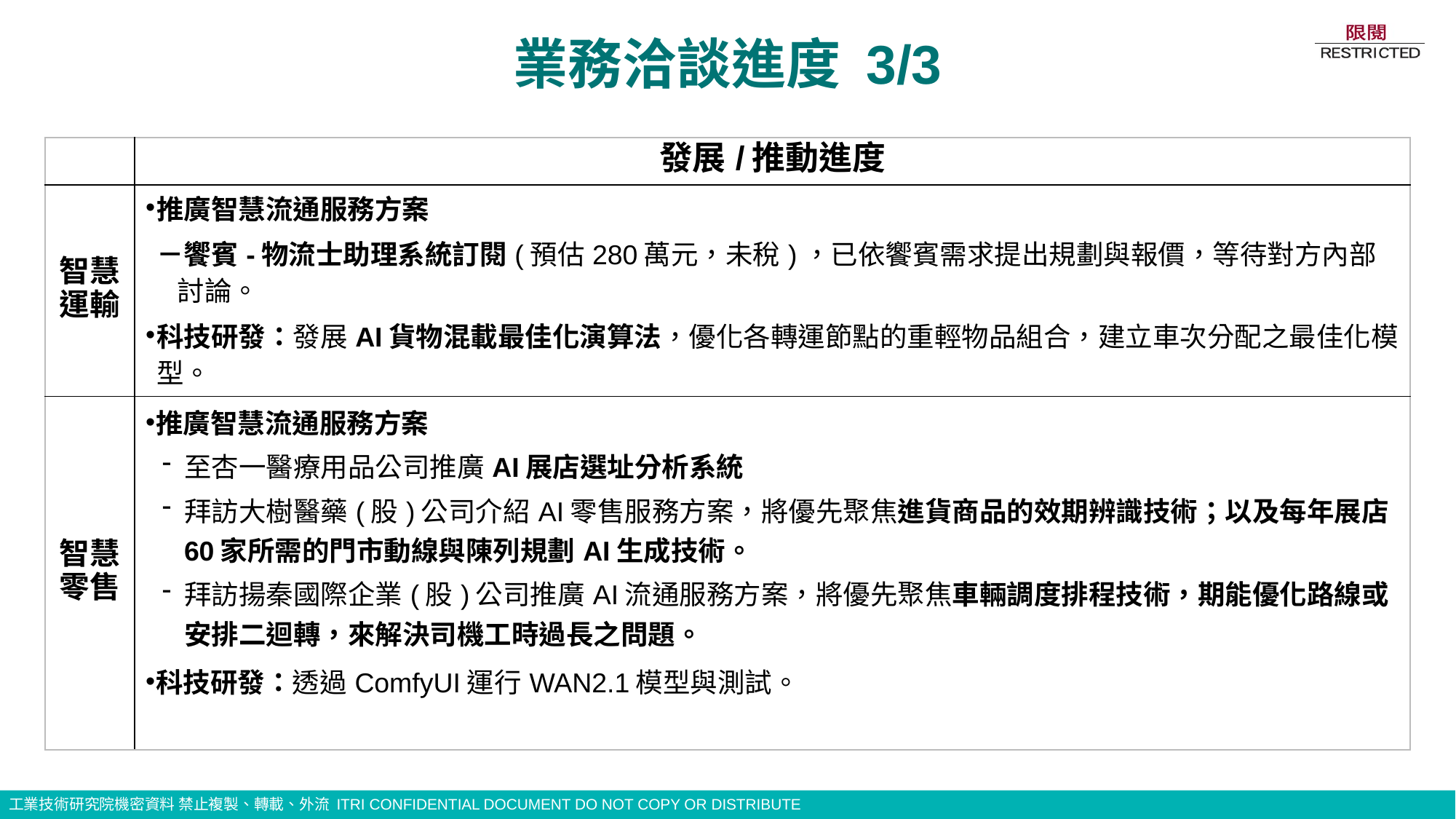

# 業務洽談進度 3/3
|  | 發展/推動進度 |
| --- | --- |
| 智慧運輸 | 推廣智慧流通服務方案 －饗賓-物流士助理系統訂閱(預估280萬元，未稅)，已依饗賓需求提出規劃與報價，等待對方內部討論。 科技研發：發展AI貨物混載最佳化演算法，優化各轉運節點的重輕物品組合，建立車次分配之最佳化模型。 |
| 智慧零售 | 推廣智慧流通服務方案 至杏一醫療用品公司推廣AI展店選址分析系統 拜訪大樹醫藥(股)公司介紹AI零售服務方案，將優先聚焦進貨商品的效期辨識技術；以及每年展店60家所需的門市動線與陳列規劃AI生成技術。 拜訪揚秦國際企業(股)公司推廣AI流通服務方案，將優先聚焦車輛調度排程技術，期能優化路線或安排二迴轉，來解決司機工時過長之問題。 科技研發：透過ComfyUI運行WAN2.1模型與測試。 |